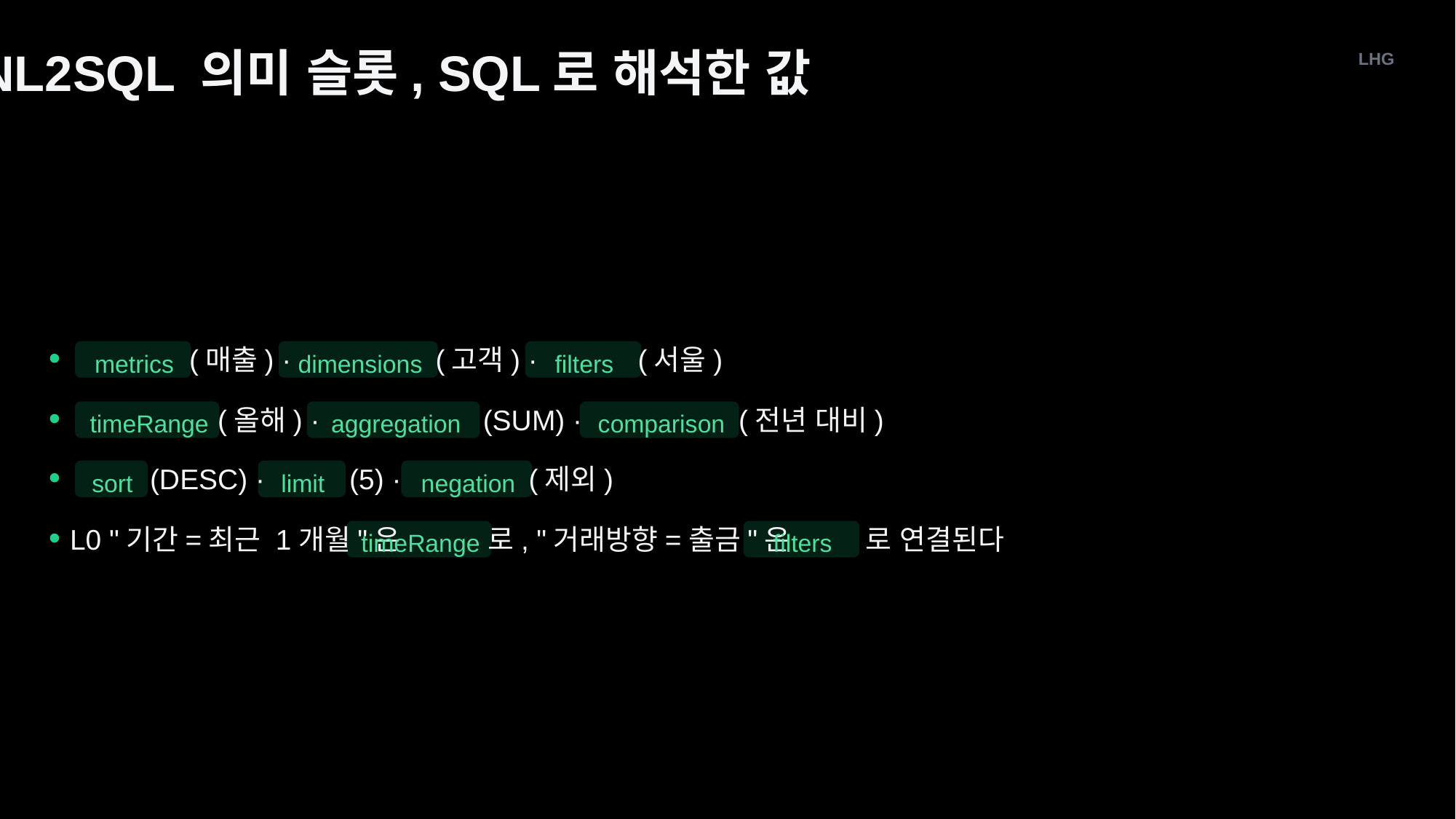

NL2SQL 의미 슬롯, SQL로 해석한 값
LHG

(매출) ·
(고객) ·
(서울)
metrics
dimensions
filters

(올해) ·
(SUM) ·
(전년 대비)
timeRange
aggregation
comparison

(DESC) ·
(5) ·
(제외)
sort
limit
negation

L0 "기간=최근 1개월"은
로, "거래방향=출금"은
로 연결된다
timeRange
filters